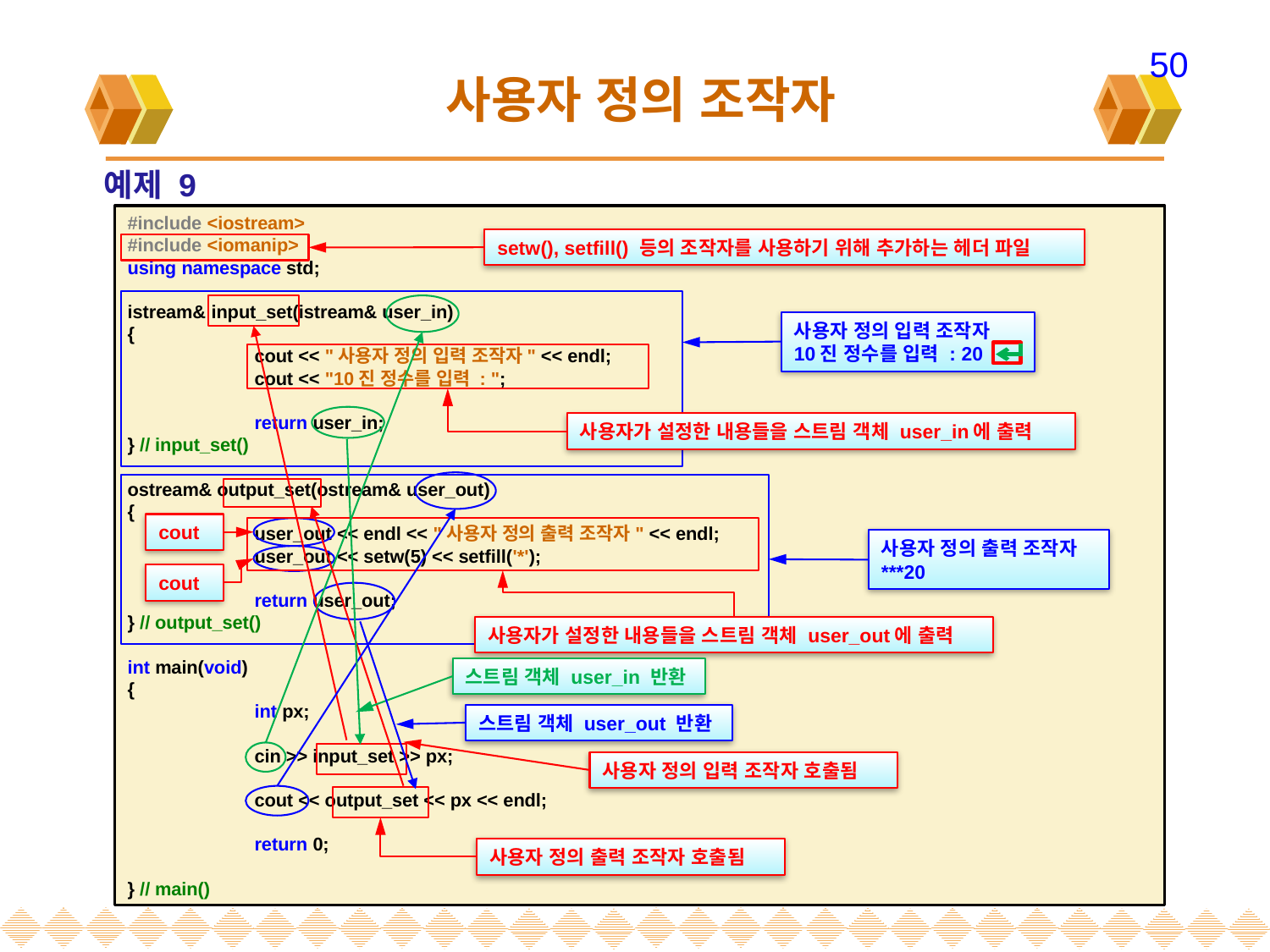

50
# 사용자 정의 조작자
예제 9
#include <iostream>
#include <iomanip>
using namespace std;

istream& input_set(istream& user_in)
{
	cout << "사용자 정의 입력 조작자" << endl;
	cout << "10진 정수를 입력 : ";

	return user_in;
} // input_set()

ostream& output_set(ostream& user_out)
{
	user_out << endl << "사용자 정의 출력 조작자" << endl;
	user_out << setw(5) << setfill('*');

	return user_out;
} // output_set()

int main(void)
{
	int px;

	cin >> input_set >> px;

	cout << output_set << px << endl;

	return 0;

} // main()
setw(), setfill() 등의 조작자를 사용하기 위해 추가하는 헤더 파일

사용자 정의 입력 조작자
10진 정수를 입력 : 20

사용자가 설정한 내용들을 스트림 객체 user_in에 출력

cout

사용자 정의 출력 조작자
***20

cout

사용자가 설정한 내용들을 스트림 객체 user_out에 출력
스트림 객체 user_in 반환
스트림 객체 user_out 반환

사용자 정의 입력 조작자 호출됨

사용자 정의 출력 조작자 호출됨